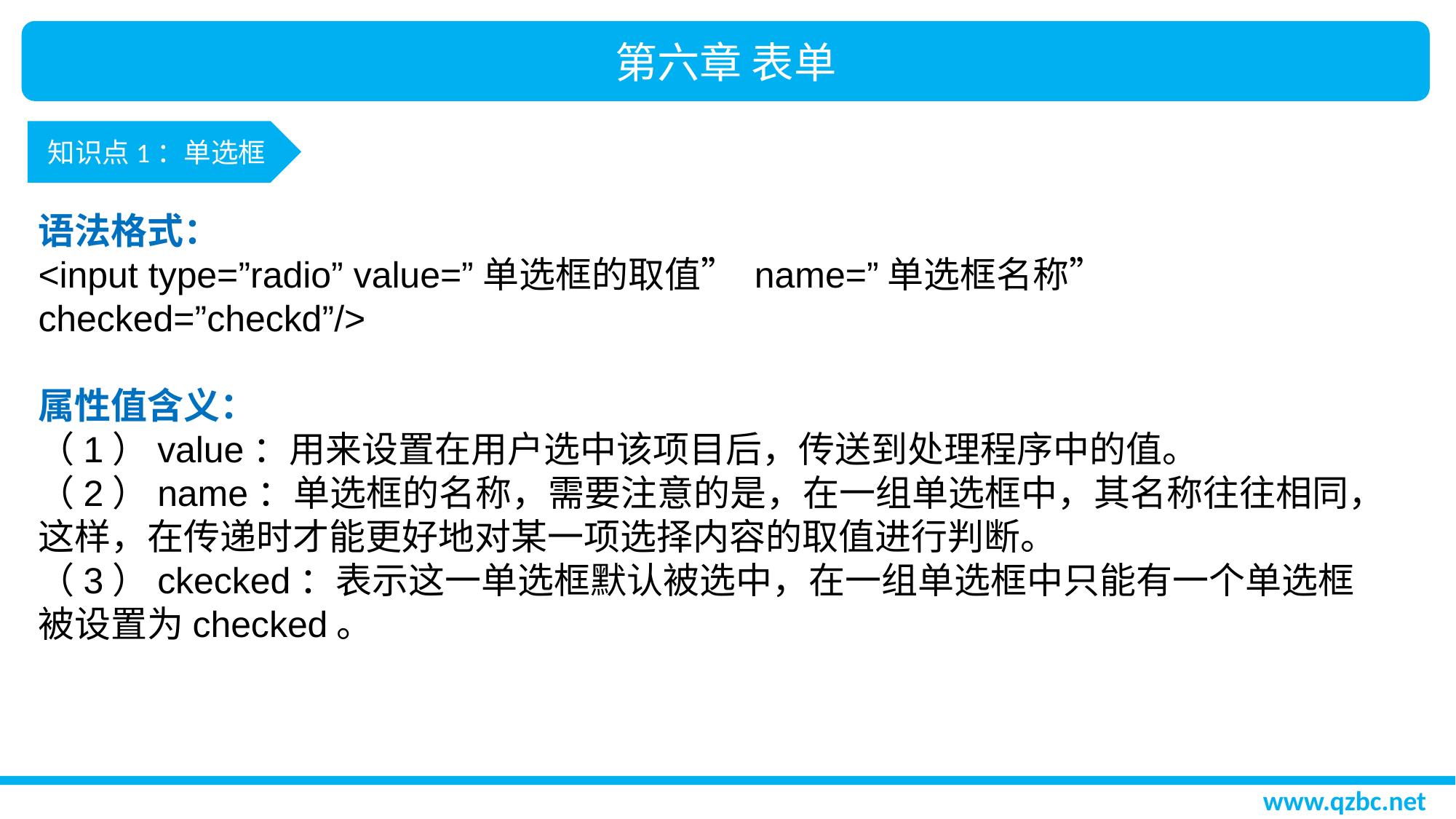

第六章 表单
知识点1：单选框
语法格式：
<input type=”radio” value=”单选框的取值” name=”单选框名称” checked=”checkd”/>

属性值含义：
（1）value：用来设置在用户选中该项目后，传送到处理程序中的值。
（2）name：单选框的名称，需要注意的是，在一组单选框中，其名称往往相同，这样，在传递时才能更好地对某一项选择内容的取值进行判断。
（3）ckecked：表示这一单选框默认被选中，在一组单选框中只能有一个单选框被设置为checked。

www.qzbc.net